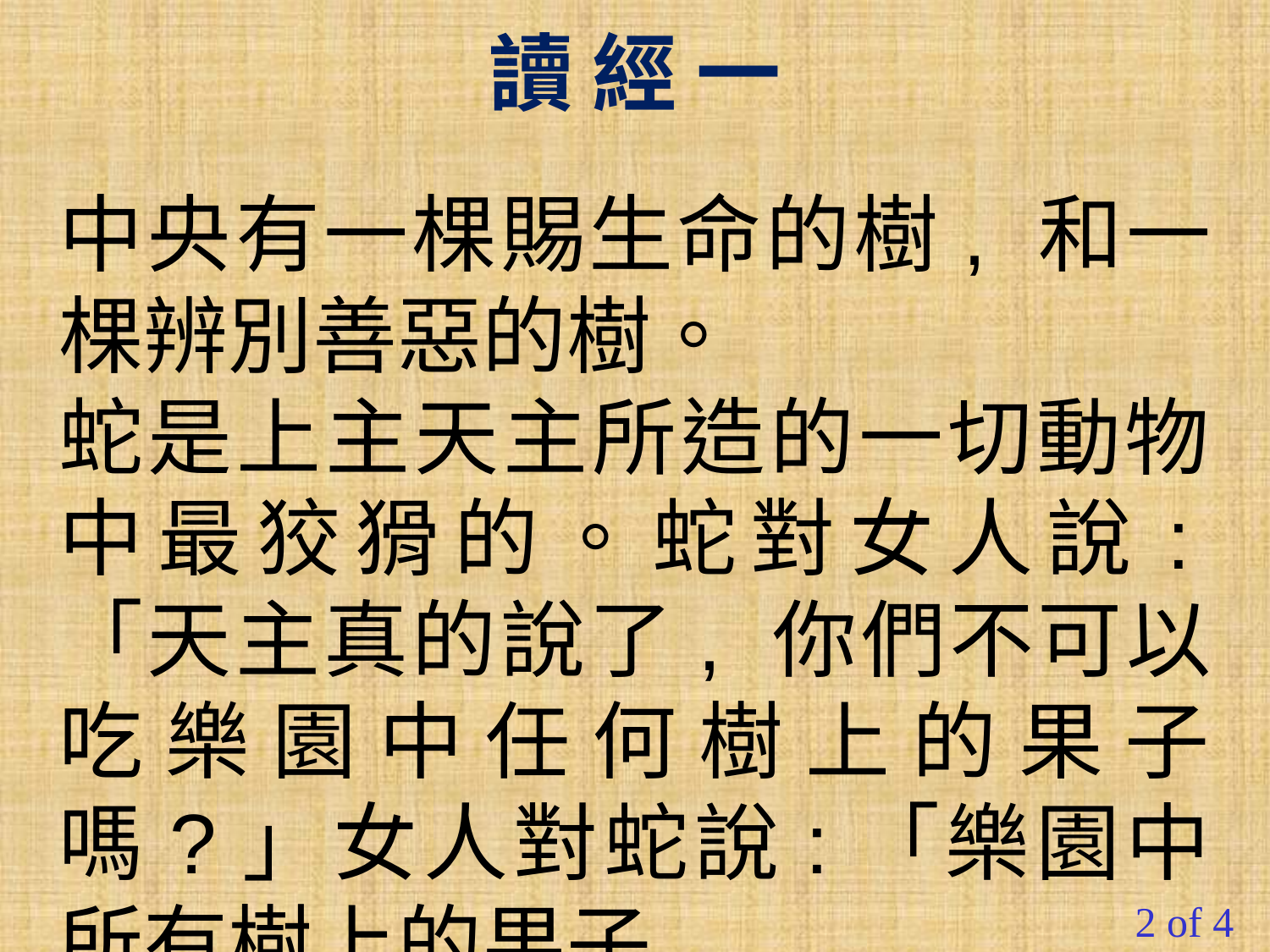

讀 經 一

中央有一棵賜生命的樹, 和一棵辨別善惡的樹。
蛇是上主天主所造的一切動物中最狡猾的。蛇對女人說:「天主真的說了, 你們不可以吃樂園中任何樹上的果子嗎?」女人對蛇說:「樂園中所有樹上的果子
#
2 of 4